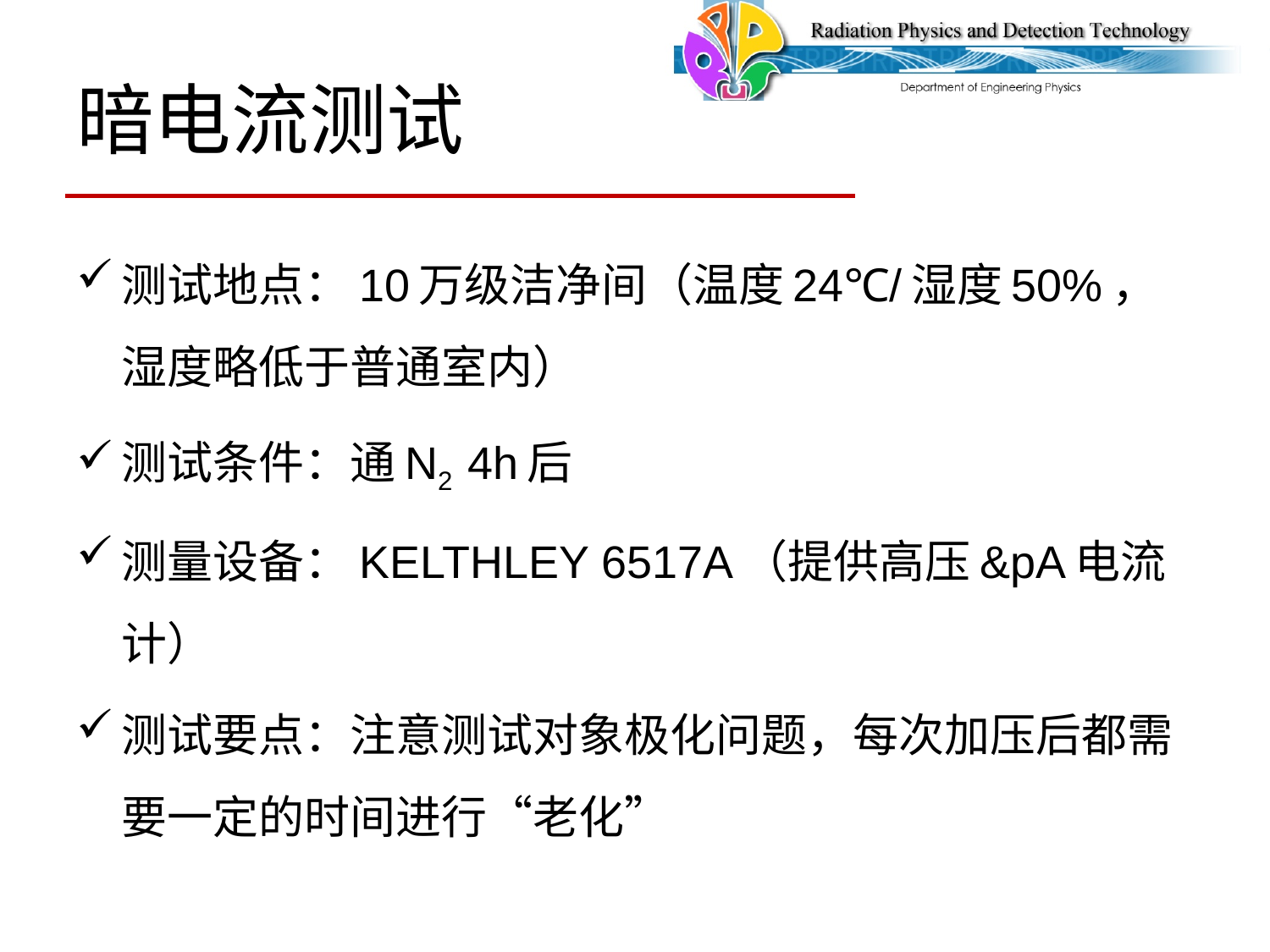

# 暗电流测试
测试地点：10万级洁净间（温度24℃/湿度50%，湿度略低于普通室内）
测试条件：通N2  4h后
测量设备：KELTHLEY 6517A（提供高压&pA电流计）
测试要点：注意测试对象极化问题，每次加压后都需要一定的时间进行“老化”